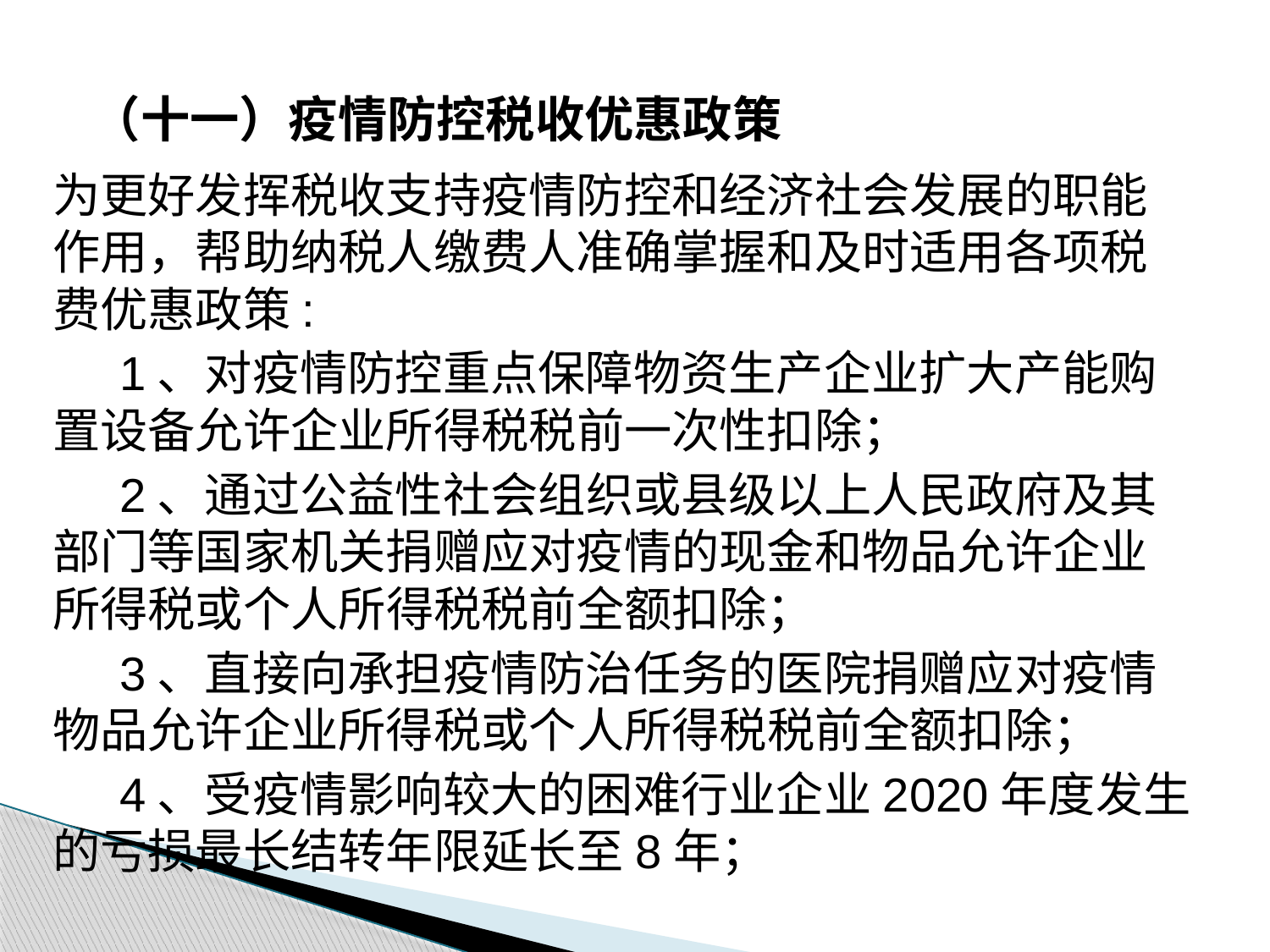

# （十一）疫情防控税收优惠政策
为更好发挥税收支持疫情防控和经济社会发展的职能作用，帮助纳税人缴费人准确掌握和及时适用各项税费优惠政策:
     1、对疫情防控重点保障物资生产企业扩大产能购置设备允许企业所得税税前一次性扣除；
     2、通过公益性社会组织或县级以上人民政府及其部门等国家机关捐赠应对疫情的现金和物品允许企业所得税或个人所得税税前全额扣除；
     3、直接向承担疫情防治任务的医院捐赠应对疫情物品允许企业所得税或个人所得税税前全额扣除；
     4、受疫情影响较大的困难行业企业2020年度发生的亏损最长结转年限延长至8年；